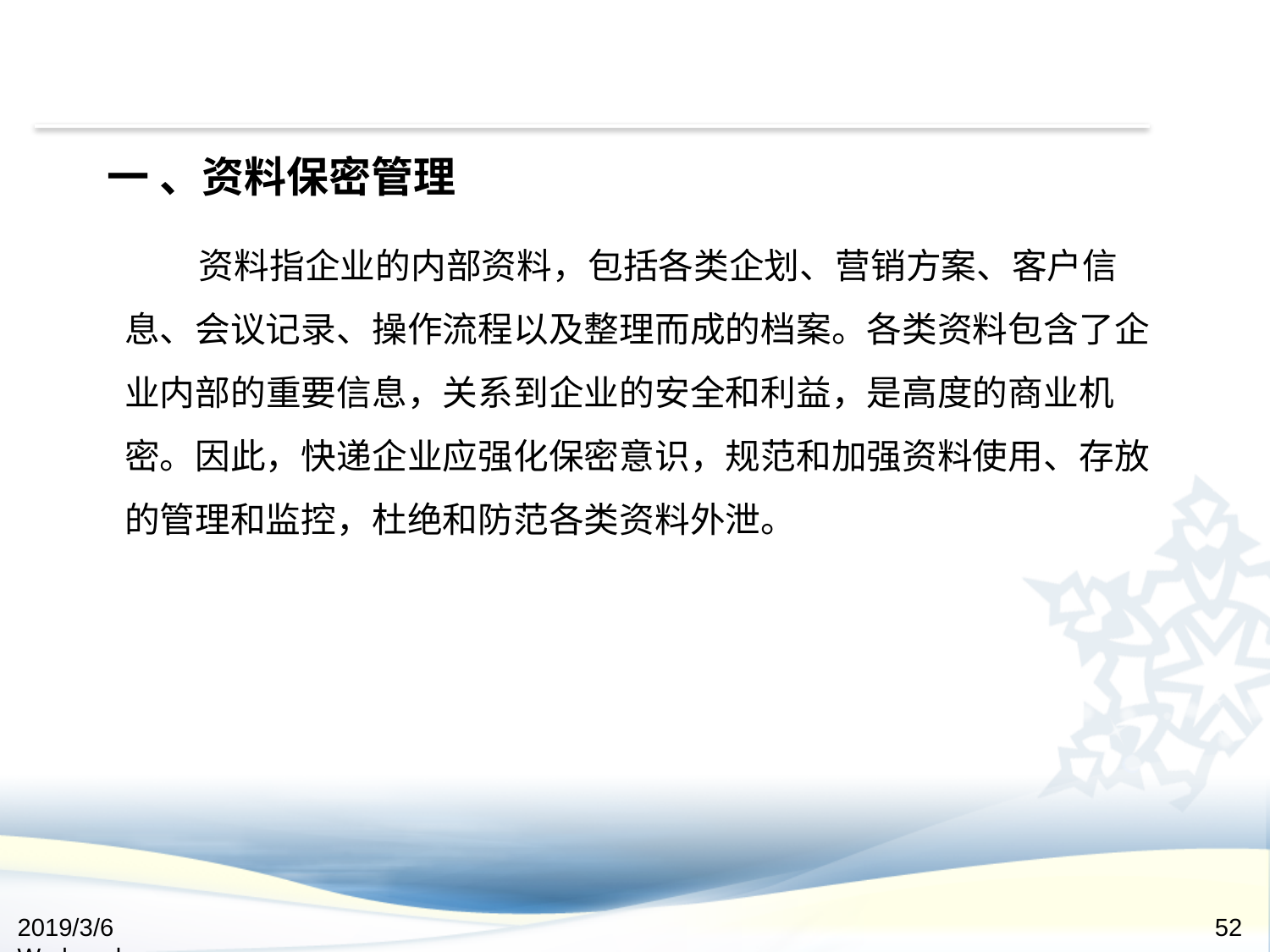

一 、资料保密管理
资料指企业的内部资料，包括各类企划、营销方案、客户信息、会议记录、操作流程以及整理而成的档案。各类资料包含了企业内部的重要信息，关系到企业的安全和利益，是高度的商业机密。因此，快递企业应强化保密意识，规范和加强资料使用、存放的管理和监控，杜绝和防范各类资料外泄。